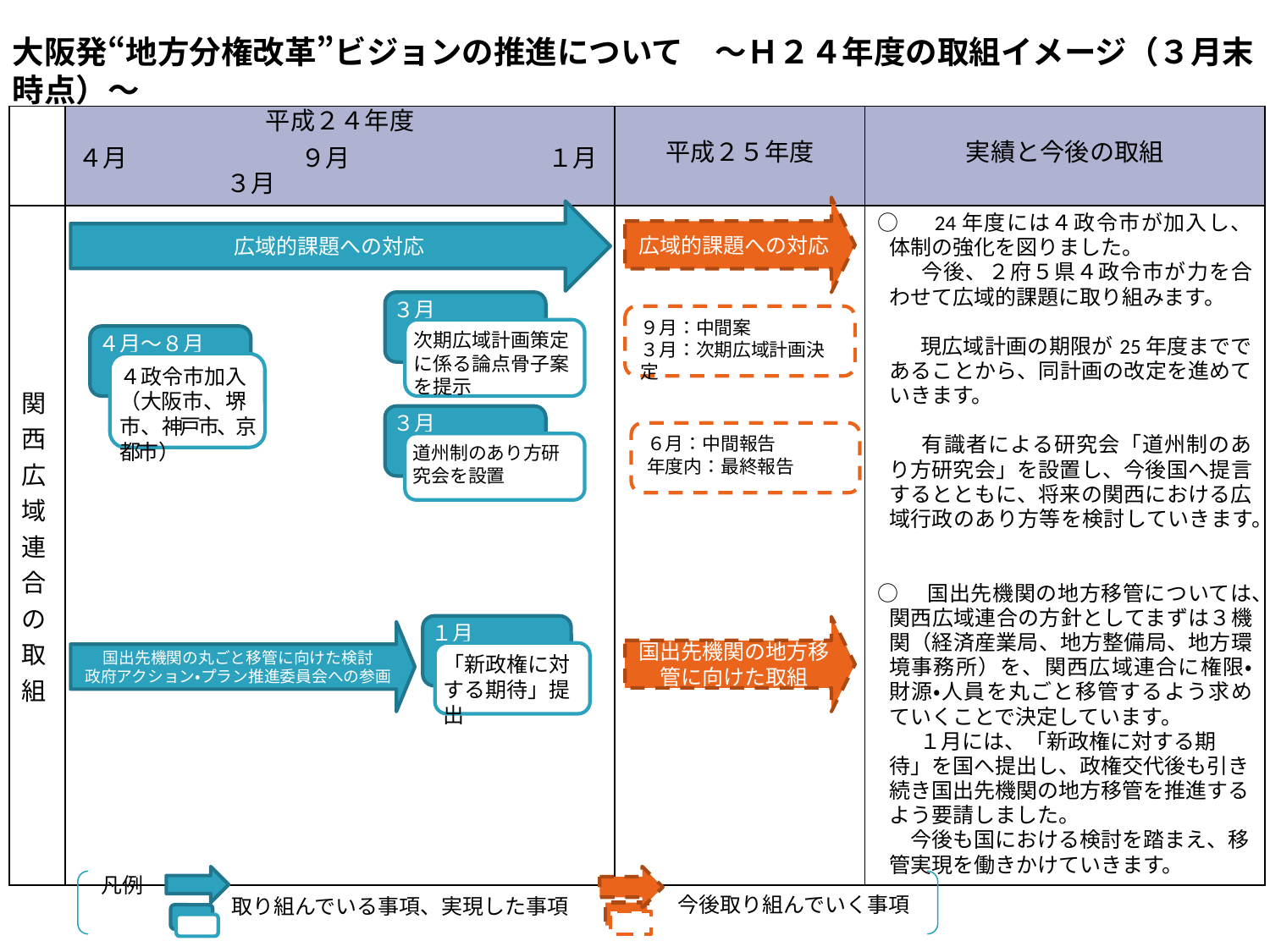

大阪発“地方分権改革”ビジョンの推進について　～Ｈ２４年度の取組イメージ（３月末時点）～
|  | 平成２４年度 | 平成２５年度 | 実績と今後の取組 |
| --- | --- | --- | --- |
|  | ４月　　　　　　　９月　　　　　　　　１月　　　　　　３月 |  |  |
| 関西広域連合の取組 |  |  | ○　24年度には４政令市が加入し、体制の強化を図りました。 　　今後、２府５県４政令市が力を合わせて広域的課題に取り組みます。 　 　　現広域計画の期限が25年度までであることから、同計画の改定を進めていきます。 　　有識者による研究会「道州制のあり方研究会」を設置し、今後国へ提言するとともに、将来の関西における広域行政のあり方等を検討していきます。 ○　国出先機関の地方移管については、関西広域連合の方針としてまずは３機関（経済産業局、地方整備局、地方環境事務所）を、関西広域連合に権限・財源・人員を丸ごと移管するよう求めていくことで決定しています。 　　１月には、「新政権に対する期待」を国へ提出し、政権交代後も引き続き国出先機関の地方移管を推進するよう要請しました。 　今後も国における検討を踏まえ、移管実現を働きかけていきます。 |
広域的課題への対応
広域的課題への対応
３月
９月：中間案
３月：次期広域計画決定
次期広域計画策定に係る論点骨子案を提示

４月～８月
４政令市加入（大阪市、堺市、神戸市、京都市）
３月
６月：中間報告
年度内：最終報告
道州制のあり方研究会を設置
１月
国出先機関の地方移管に向けた取組
国出先機関の丸ごと移管に向けた検討
政府アクション・プラン推進委員会への参画
「新政権に対する期待」提出
凡例

今後取り組んでいく事項
取り組んでいる事項、実現した事項